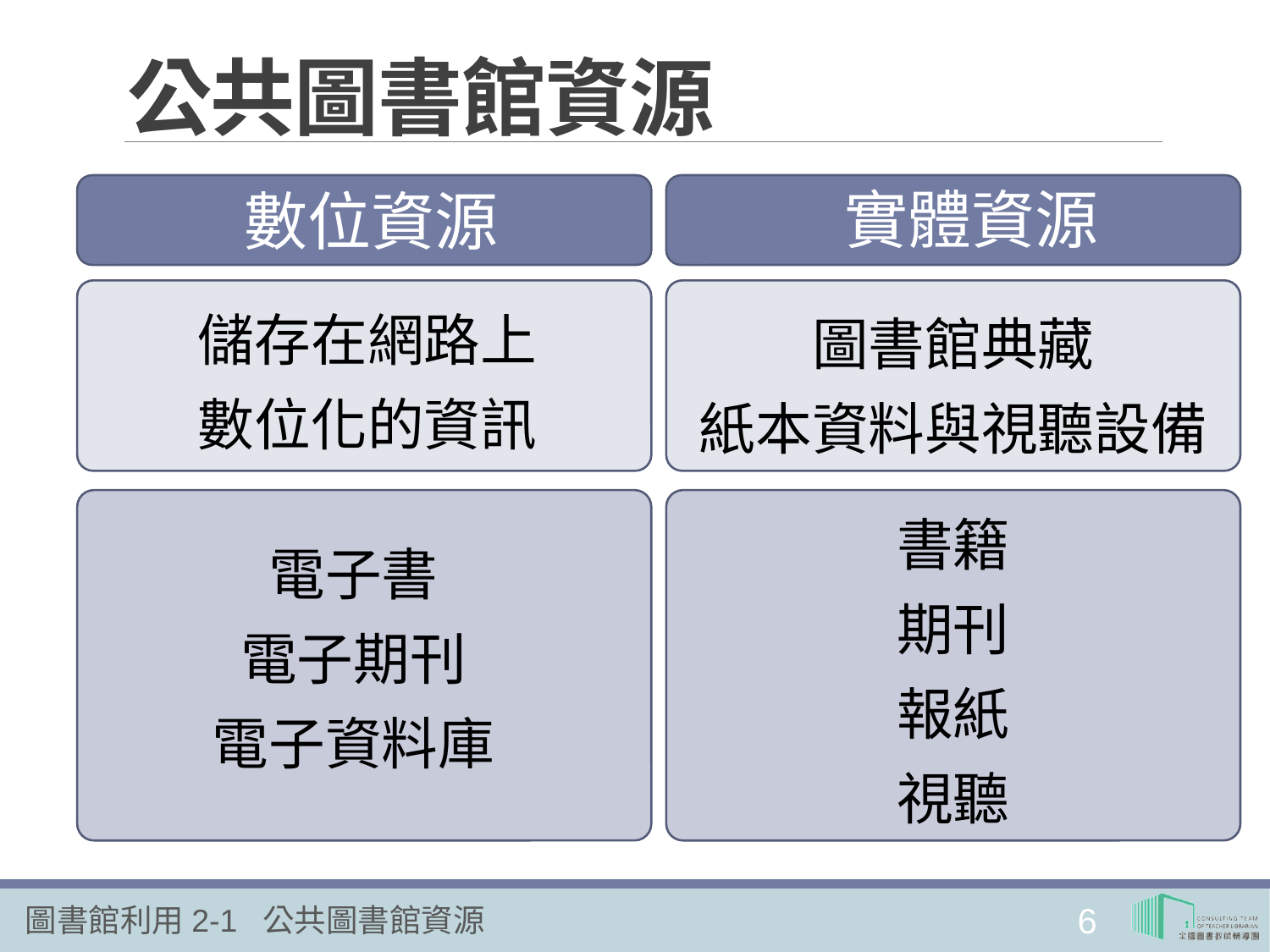

# 公共圖書館資源
實體資源

數位資源

儲存在網路上
數位化的資訊
圖書館典藏
紙本資料與視聽設備
書籍
期刊
報紙
視聽

電子書
電子期刊
電子資料庫